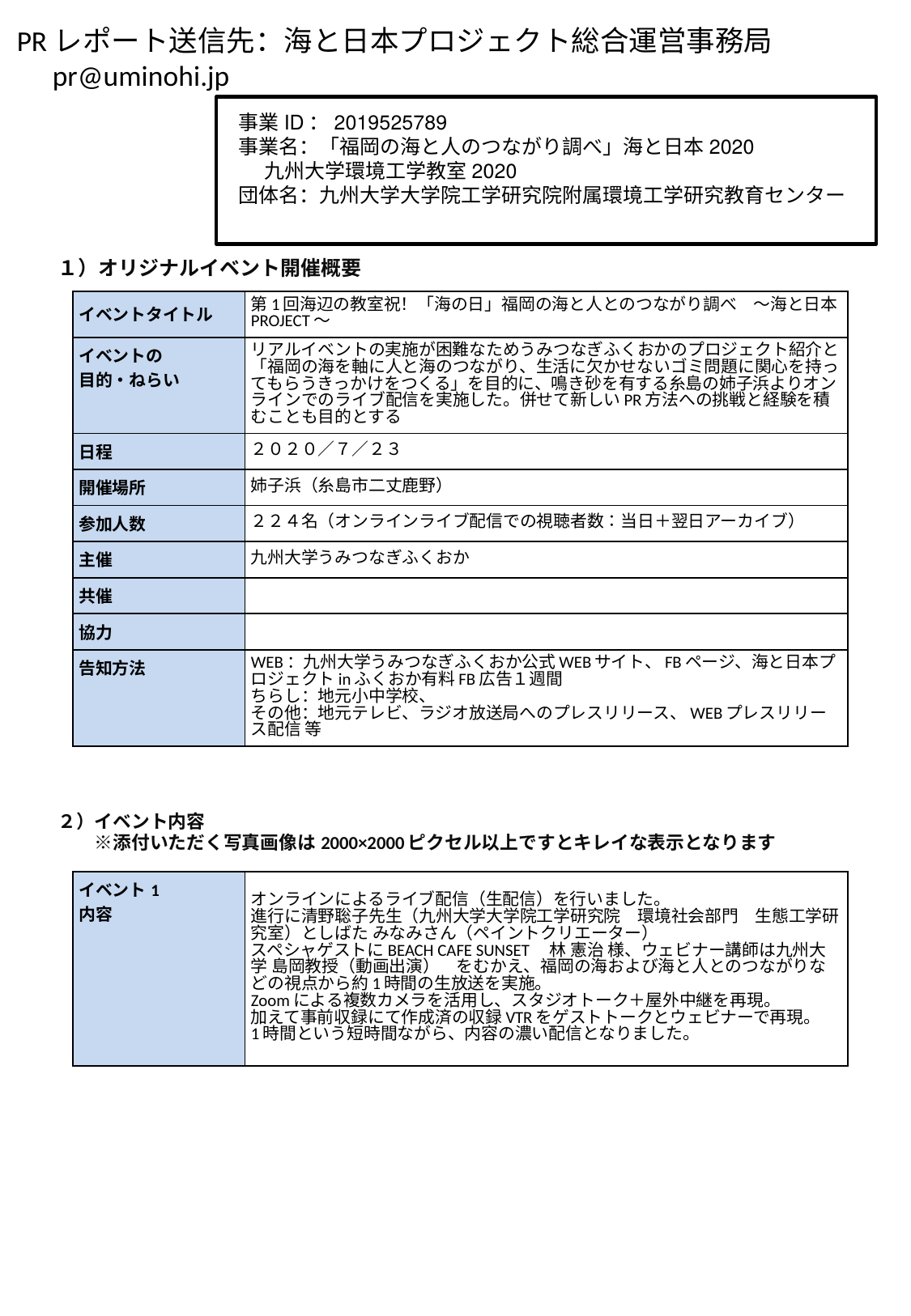

事業ID：2019525789
事業名：「福岡の海と人のつながり調べ」海と日本2020
　 九州大学環境工学教室2020
団体名：九州大学大学院工学研究院附属環境工学研究教育センター
１）オリジナルイベント開催概要
| イベントタイトル | 第1回海辺の教室 祝！「海の日」福岡の海と人とのつながり調べ　～海と日本PROJECT～ |
| --- | --- |
| イベントの 目的・ねらい | リアルイベントの実施が困難なためうみつなぎふくおかのプロジェクト紹介と「福岡の海を軸に人と海のつながり、生活に欠かせないゴミ問題に関心を持ってもらうきっかけをつくる」を目的に、鳴き砂を有する糸島の姉子浜よりオンラインでのライブ配信を実施した。併せて新しいPR方法への挑戦と経験を積むことも目的とする |
| 日程 | ２０２０／７／２３ |
| 開催場所 | 姉子浜（糸島市二丈鹿野） |
| 参加人数 | ２２４名（オンラインライブ配信での視聴者数：当日＋翌日アーカイブ） |
| 主催 | 九州大学うみつなぎふくおか |
| 共催 |  |
| 協力 |  |
| 告知方法 | WEB：九州大学うみつなぎふくおか公式WEBサイト、FBページ、海と日本プロジェクトinふくおか有料FB広告１週間 ちらし：地元小中学校、 その他：地元テレビ、ラジオ放送局へのプレスリリース、WEBプレスリリース配信 等 |
２）イベント内容
　　※添付いただく写真画像は2000×2000ピクセル以上ですとキレイな表示となります
| イベント1 内容 | オンラインによるライブ配信（生配信）を行いました。 進行に清野聡子先生（九州大学大学院工学研究院　環境社会部門　生態工学研究室）としばた みなみさん（ペイントクリエーター） スペシャゲストにBEACH CAFE SUNSET　林 憲治 様、ウェビナー講師は九州大学 島岡教授（動画出演）　をむかえ、福岡の海および海と人とのつながりなどの視点から約1時間の生放送を実施。 Zoomによる複数カメラを活用し、スタジオトーク＋屋外中継を再現。 加えて事前収録にて作成済の収録VTRをゲストトークとウェビナーで再現。 1時間という短時間ながら、内容の濃い配信となりました。 |
| --- | --- |